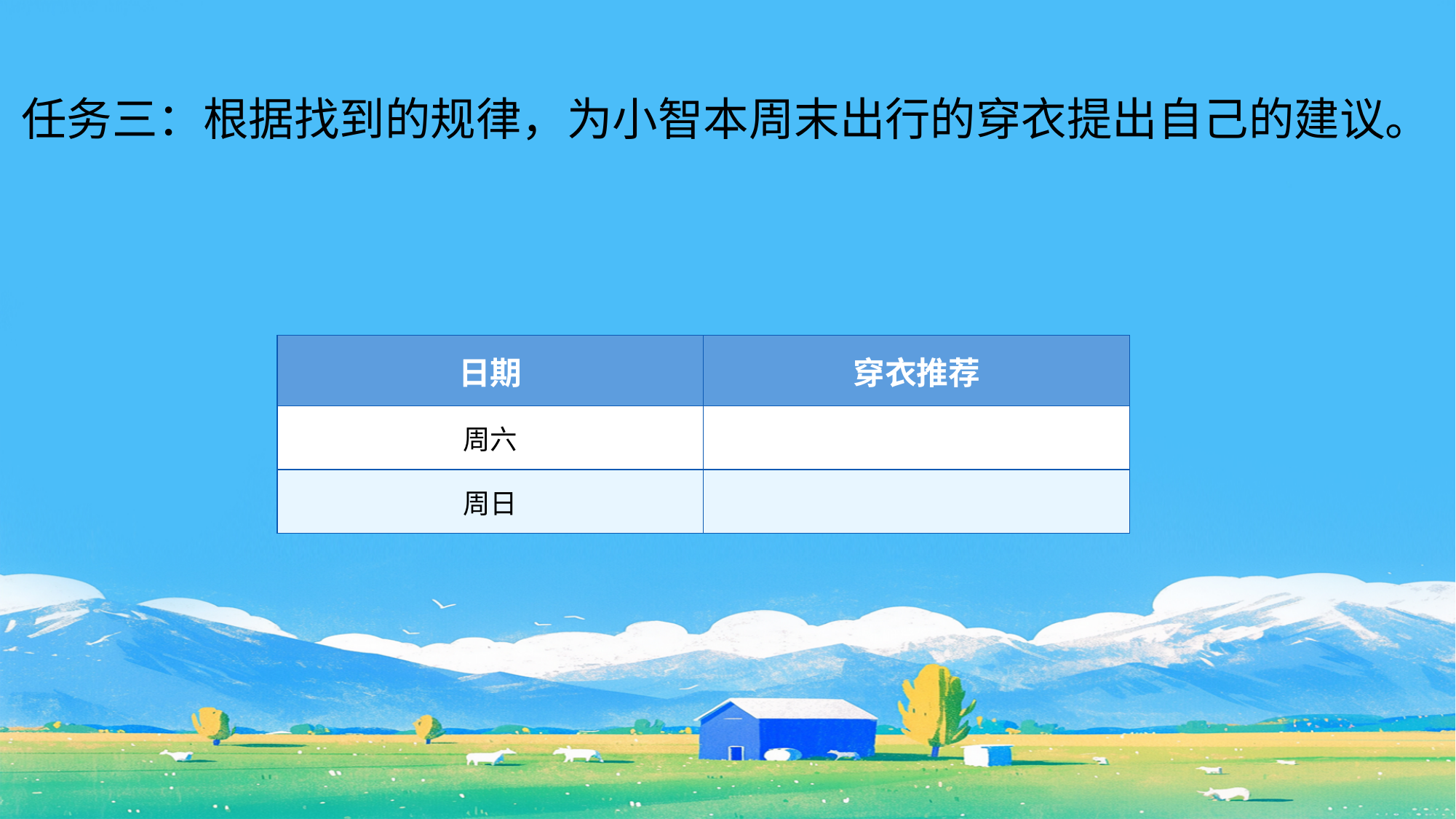

任务三：根据找到的规律，为小智本周末出行的穿衣提出自己的建议。
| 日期 | 穿衣推荐 |
| --- | --- |
| 周六 |  |
| 周日 |  |